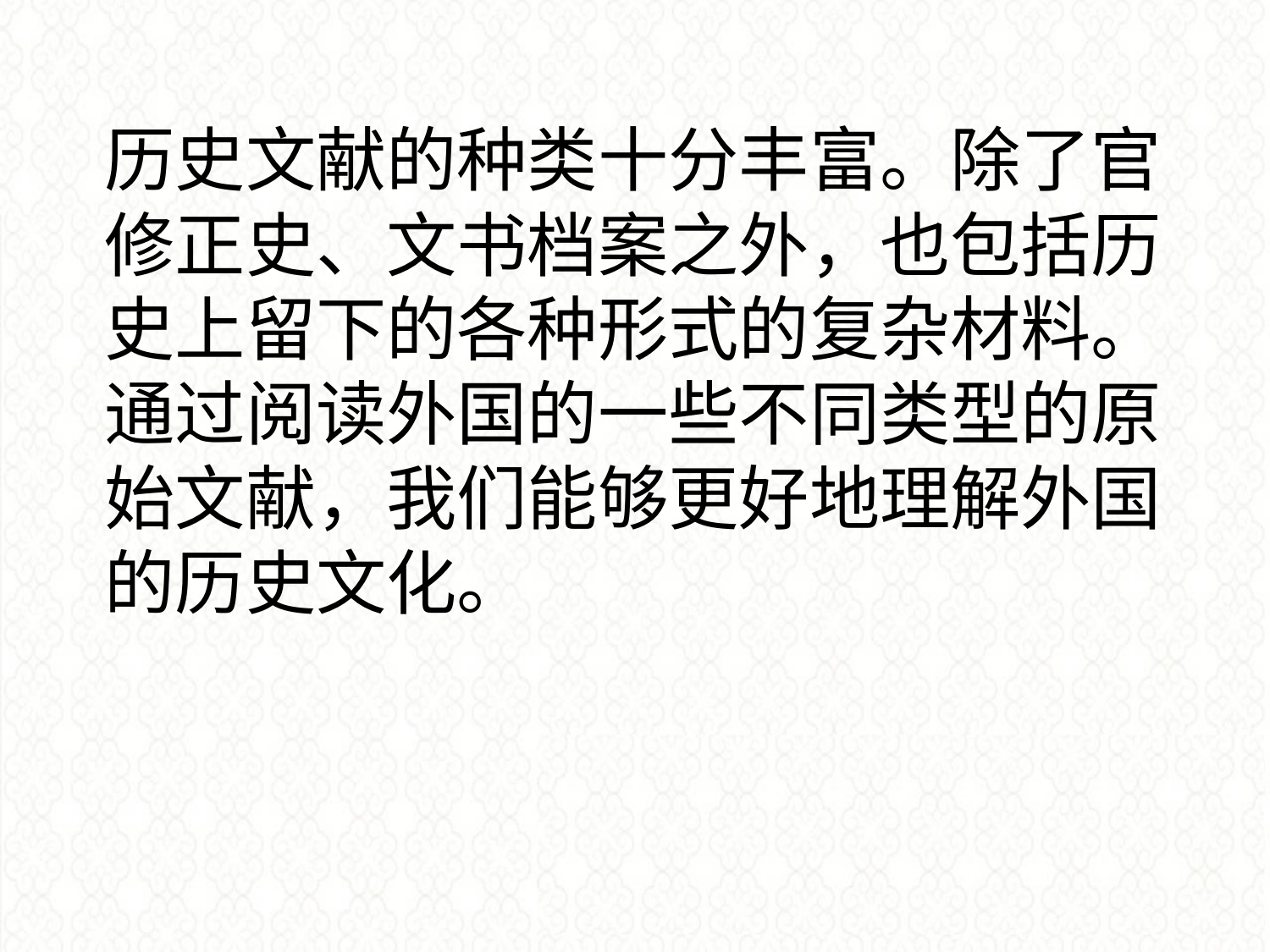

# 历史文献的种类十分丰富。除了官修正史、文书档案之外，也包括历史上留下的各种形式的复杂材料。通过阅读外国的一些不同类型的原始文献，我们能够更好地理解外国的历史文化。